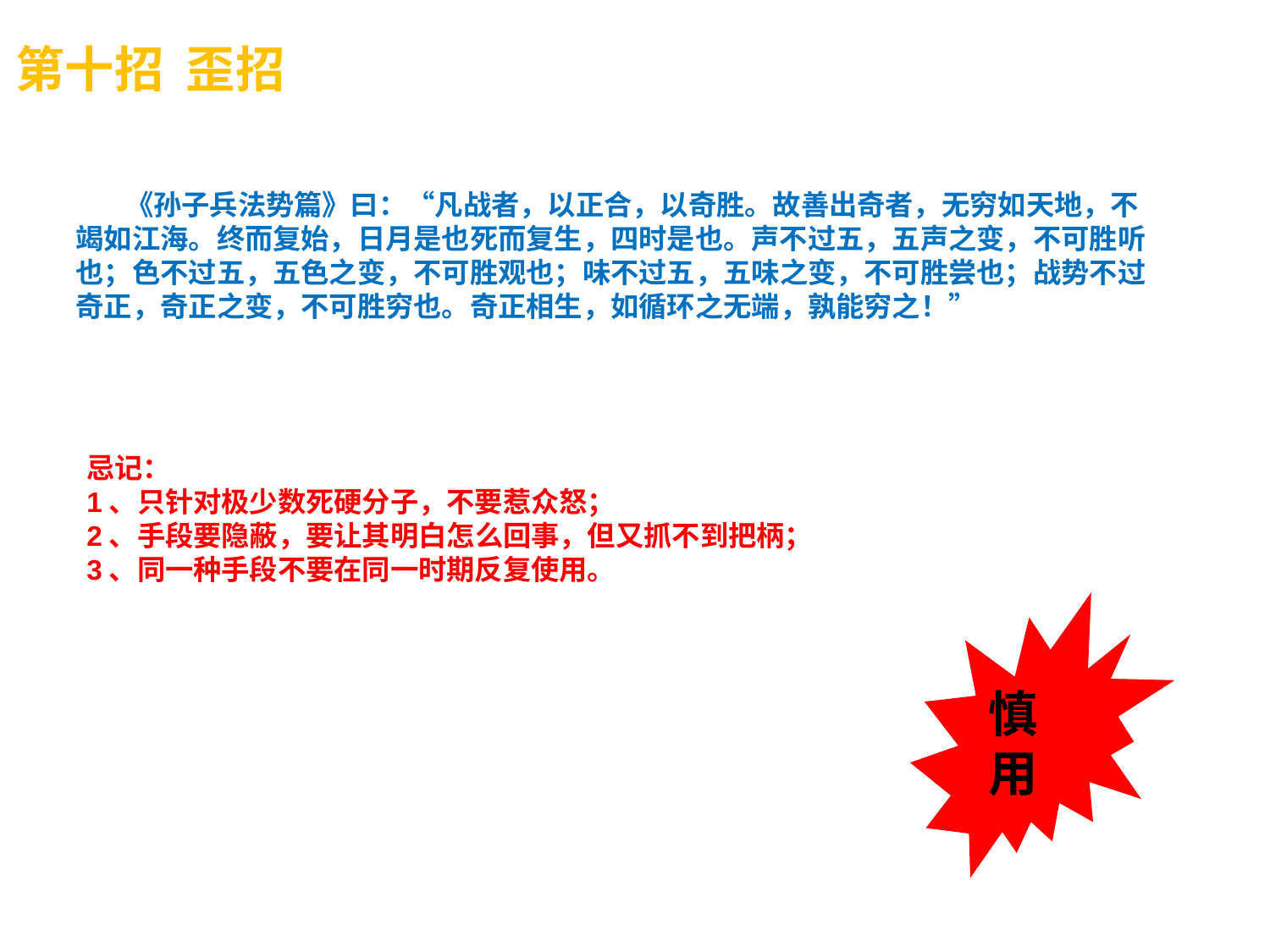

第十招  歪招
《孙子兵法势篇》曰：“凡战者，以正合，以奇胜。故善出奇者，无穷如天地，不竭如江海。终而复始，日月是也死而复生，四时是也。声不过五，五声之变，不可胜听也；色不过五，五色之变，不可胜观也；味不过五，五味之变，不可胜尝也；战势不过奇正，奇正之变，不可胜穷也。奇正相生，如循环之无端，孰能穷之！”

忌记：
1、只针对极少数死硬分子，不要惹众怒；
2、手段要隐蔽，要让其明白怎么回事，但又抓不到把柄；
3、同一种手段不要在同一时期反复使用。
慎用